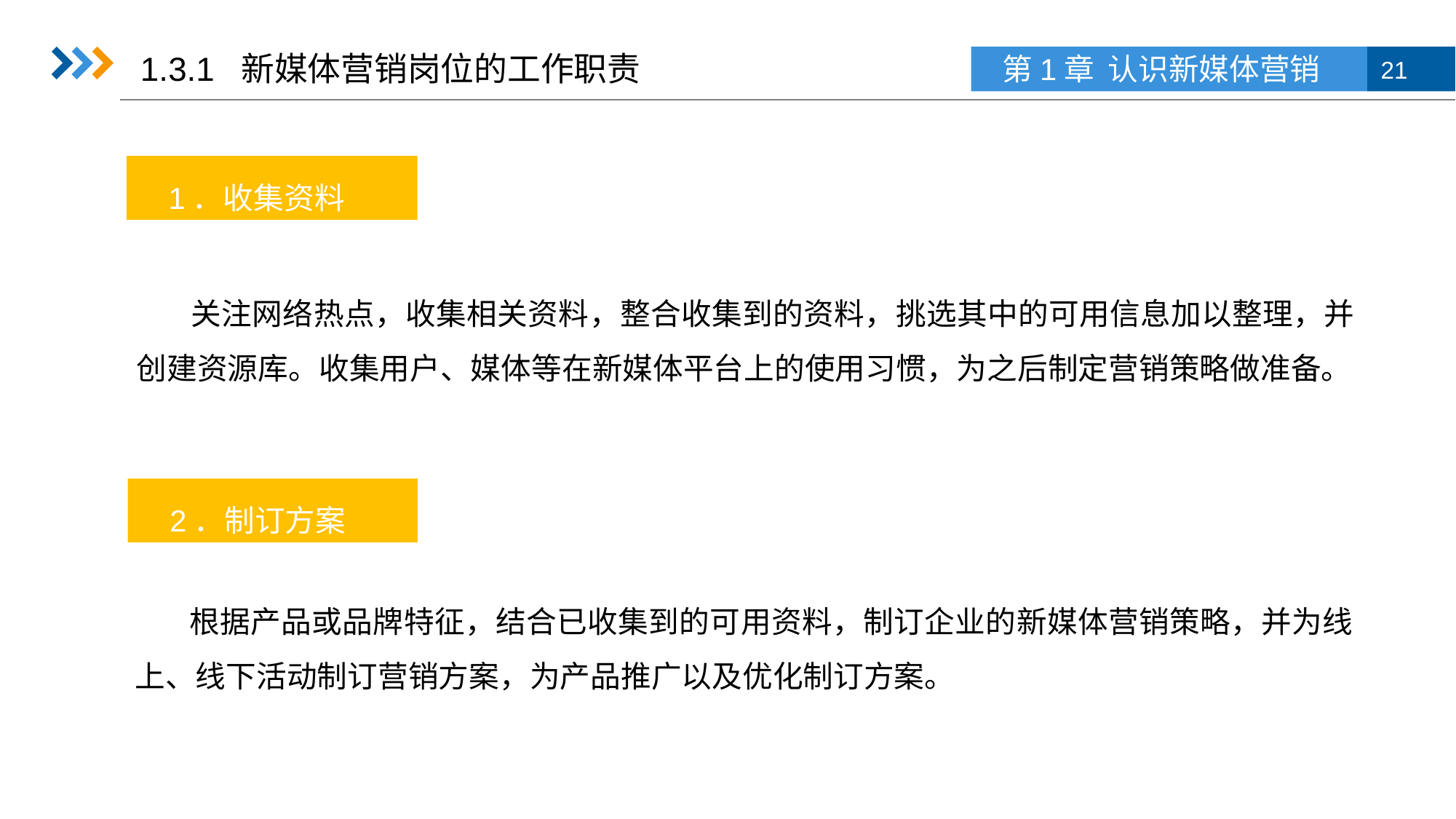

1.3.1  新媒体营销岗位的工作职责
1．收集资料
关注网络热点，收集相关资料，整合收集到的资料，挑选其中的可用信息加以整理，并创建资源库。收集用户、媒体等在新媒体平台上的使用习惯，为之后制定营销策略做准备。
2．制订方案
根据产品或品牌特征，结合已收集到的可用资料，制订企业的新媒体营销策略，并为线上、线下活动制订营销方案，为产品推广以及优化制订方案。